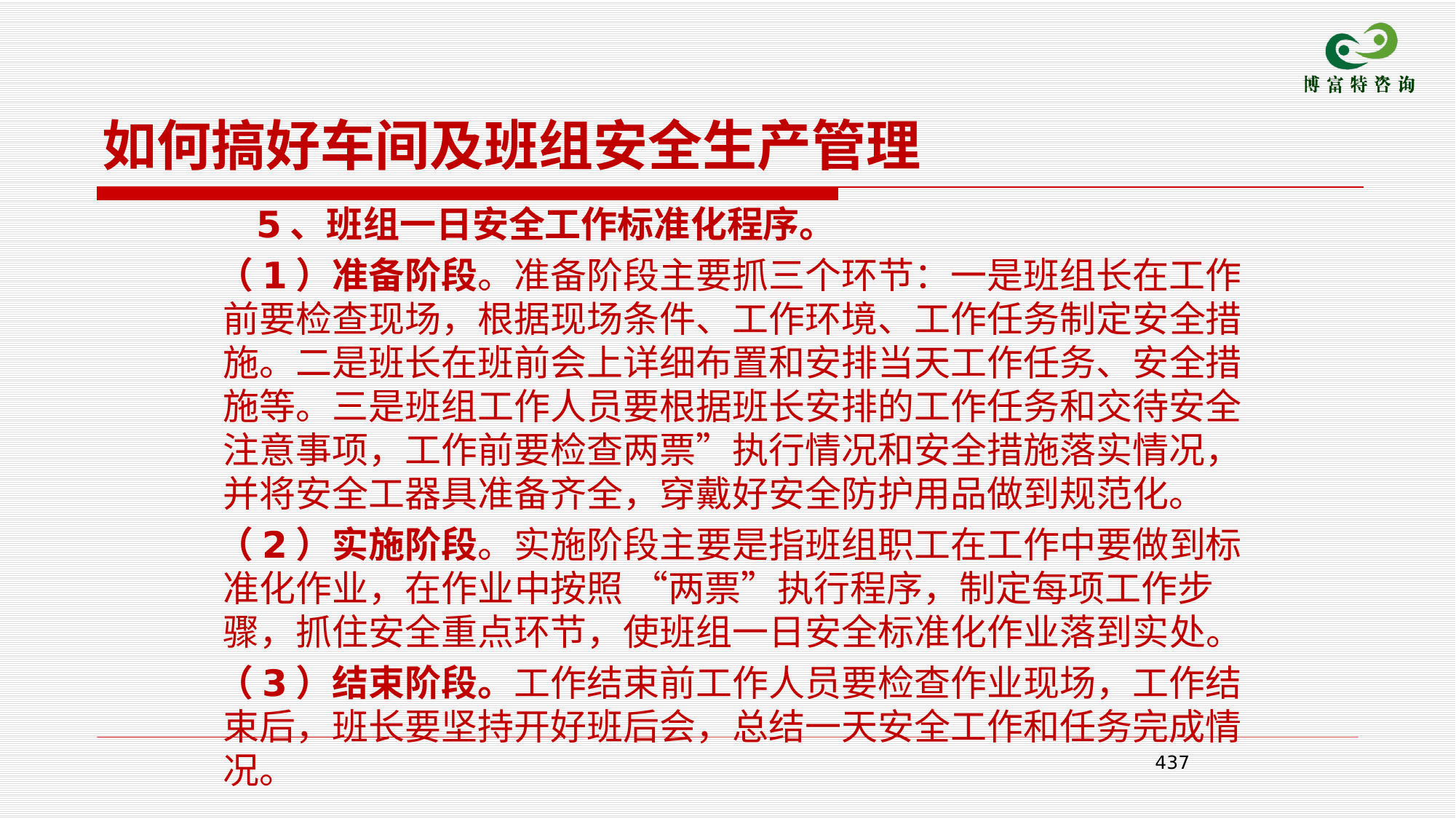

如何搞好车间及班组安全生产管理
       5、班组一日安全工作标准化程序。
     （1）准备阶段。准备阶段主要抓三个环节：一是班组长在工作前要检查现场，根据现场条件、工作环境、工作任务制定安全措施。二是班长在班前会上详细布置和安排当天工作任务、安全措施等。三是班组工作人员要根据班长安排的工作任务和交待安全注意事项，工作前要检查两票”执行情况和安全措施落实情况，并将安全工器具准备齐全，穿戴好安全防护用品做到规范化。
     （2）实施阶段。实施阶段主要是指班组职工在工作中要做到标准化作业，在作业中按照 “两票”执行程序，制定每项工作步骤，抓住安全重点环节，使班组一日安全标准化作业落到实处。
     （3）结束阶段。工作结束前工作人员要检查作业现场，工作结束后，班长要坚持开好班后会，总结一天安全工作和任务完成情况。

437